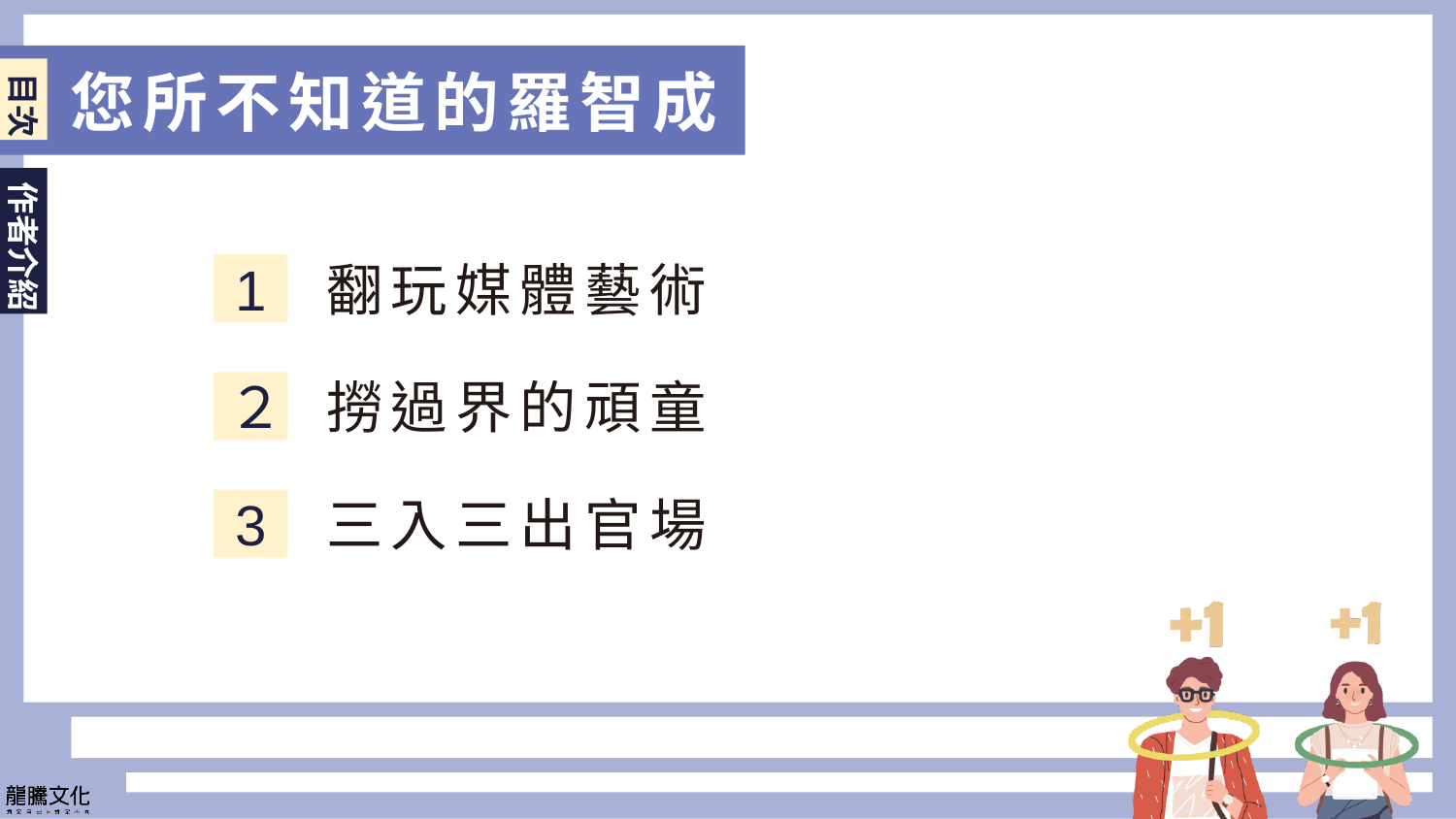

您所不知道的羅智成
目次
作者介紹
翻玩媒體藝術

1
撈過界的頑童

２
三入三出官場

3